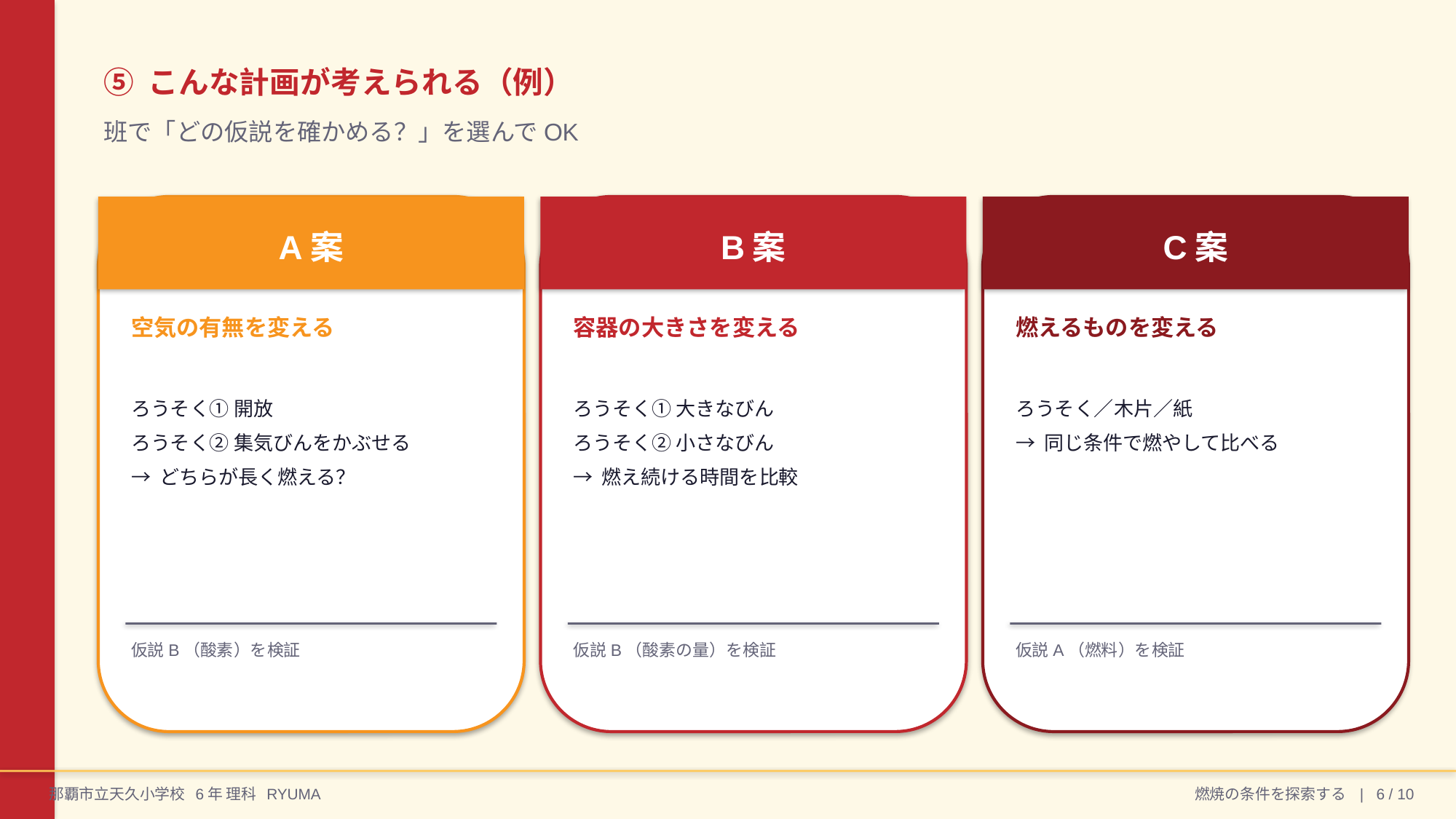

⑤ こんな計画が考えられる（例）
班で「どの仮説を確かめる？」を選んでOK

A案

B案

C案
空気の有無を変える
容器の大きさを変える
燃えるものを変える
ろうそく① 開放
ろうそく② 集気びんをかぶせる
→ どちらが長く燃える？
ろうそく① 大きなびん
ろうそく② 小さなびん
→ 燃え続ける時間を比較
ろうそく／木片／紙
→ 同じ条件で燃やして比べる

仮説B（酸素）を検証
仮説B（酸素の量）を検証
仮説A（燃料）を検証

那覇市立天久小学校  6年 理科  RYUMA
燃焼の条件を探索する   |   6 / 10